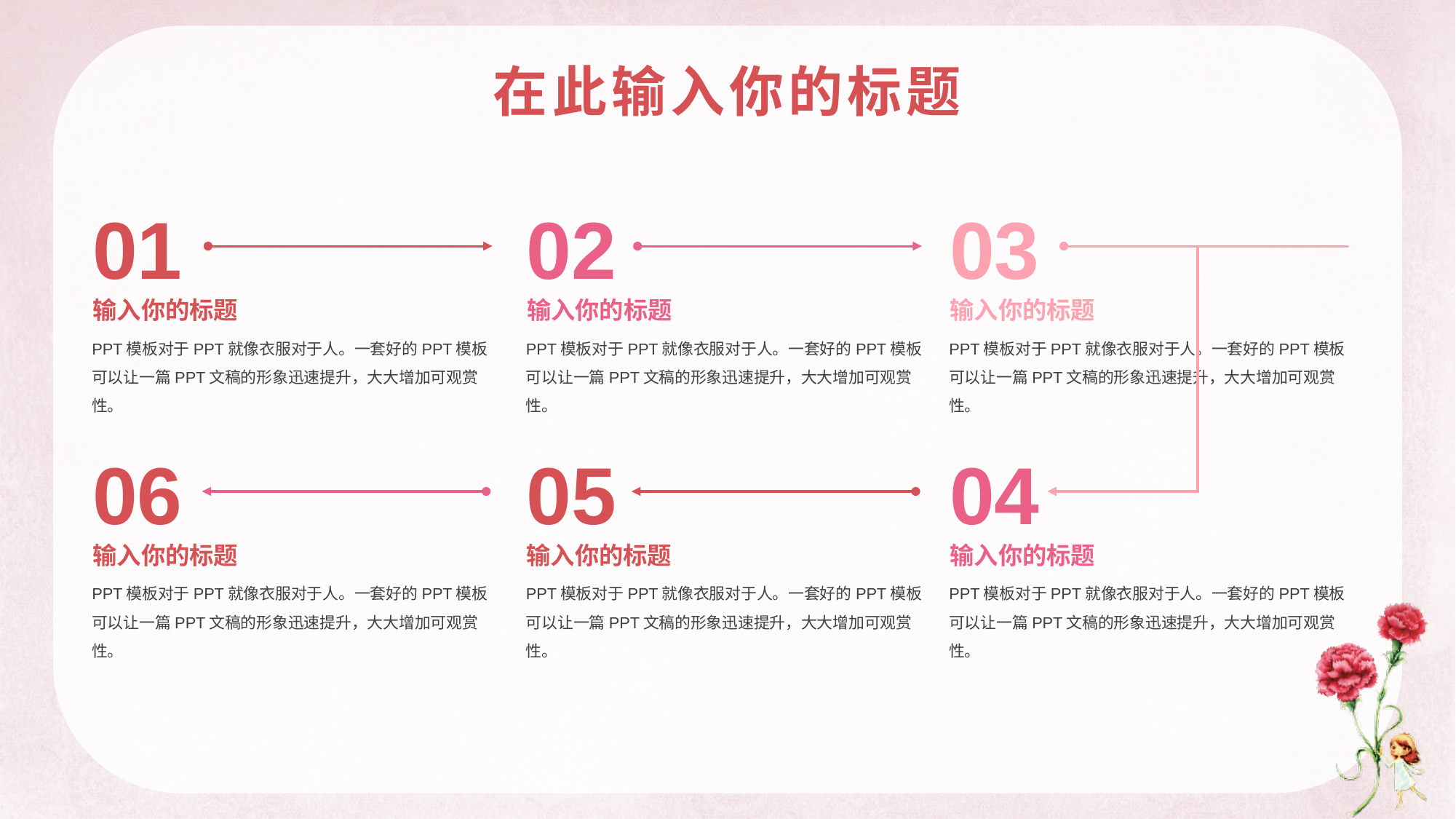

在此输入你的标题
01
02
03
输入你的标题
PPT模板对于PPT就像衣服对于人。一套好的PPT模板可以让一篇PPT文稿的形象迅速提升，大大增加可观赏性。
输入你的标题
PPT模板对于PPT就像衣服对于人。一套好的PPT模板可以让一篇PPT文稿的形象迅速提升，大大增加可观赏性。
输入你的标题
PPT模板对于PPT就像衣服对于人。一套好的PPT模板可以让一篇PPT文稿的形象迅速提升，大大增加可观赏性。
06
05
04
输入你的标题
PPT模板对于PPT就像衣服对于人。一套好的PPT模板可以让一篇PPT文稿的形象迅速提升，大大增加可观赏性。
输入你的标题
PPT模板对于PPT就像衣服对于人。一套好的PPT模板可以让一篇PPT文稿的形象迅速提升，大大增加可观赏性。
输入你的标题
PPT模板对于PPT就像衣服对于人。一套好的PPT模板可以让一篇PPT文稿的形象迅速提升，大大增加可观赏性。
23